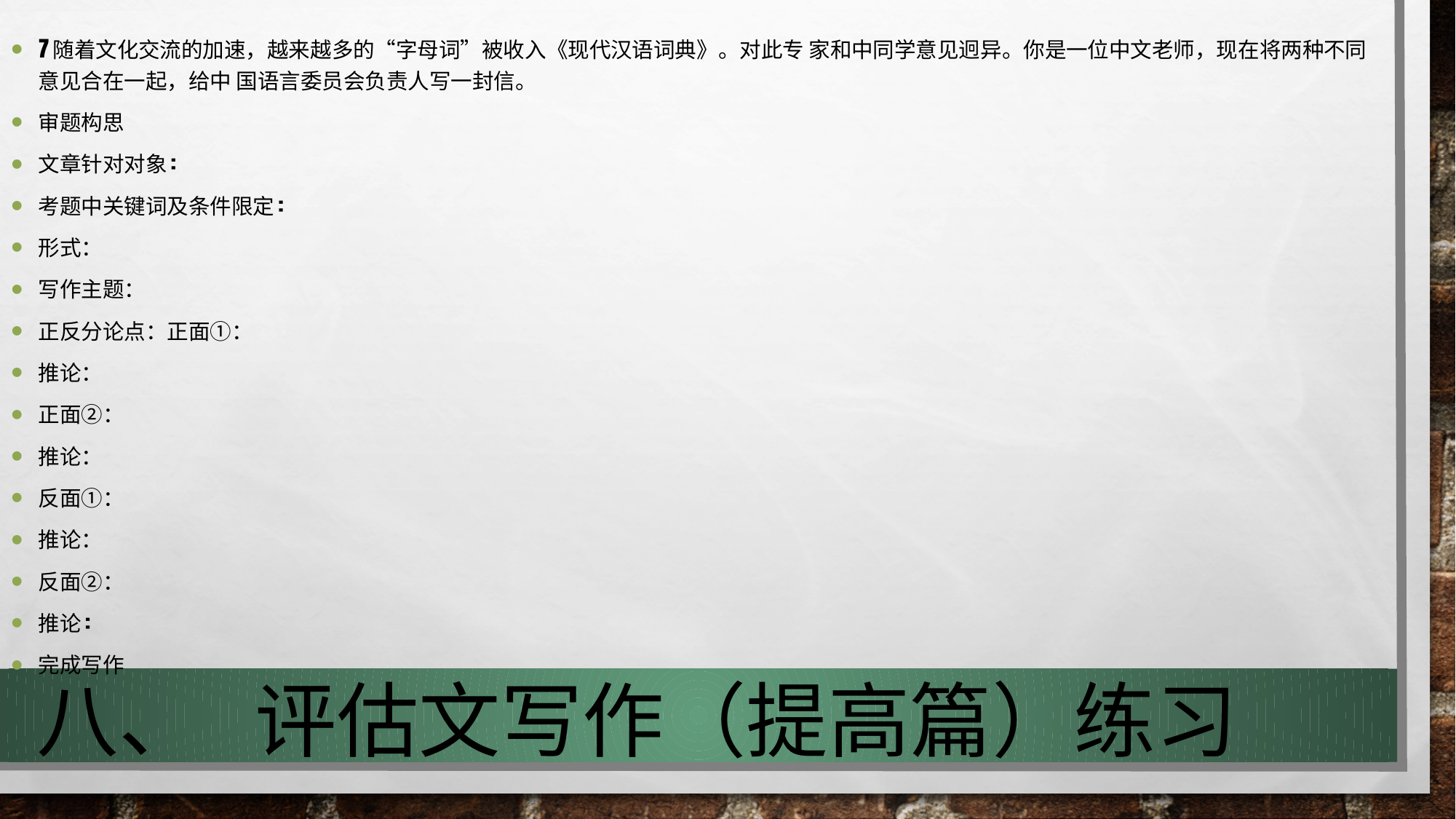

7随着文化交流的加速，越来越多的“字母词”被收入《现代汉语词典》。对此专 家和中同学意见迥异。你是一位中文老师，现在将两种不同意见合在一起，给中 国语言委员会负责人写一封信。
审题构思
文章针对对象:
考题中关键词及条件限定:
形式：
写作主题：
正反分论点：正面①：
推论：
正面②：
推论：
反面①：
推论：
反面②：
推论:
完成写作
# 八、	评估文写作（提高篇）练习